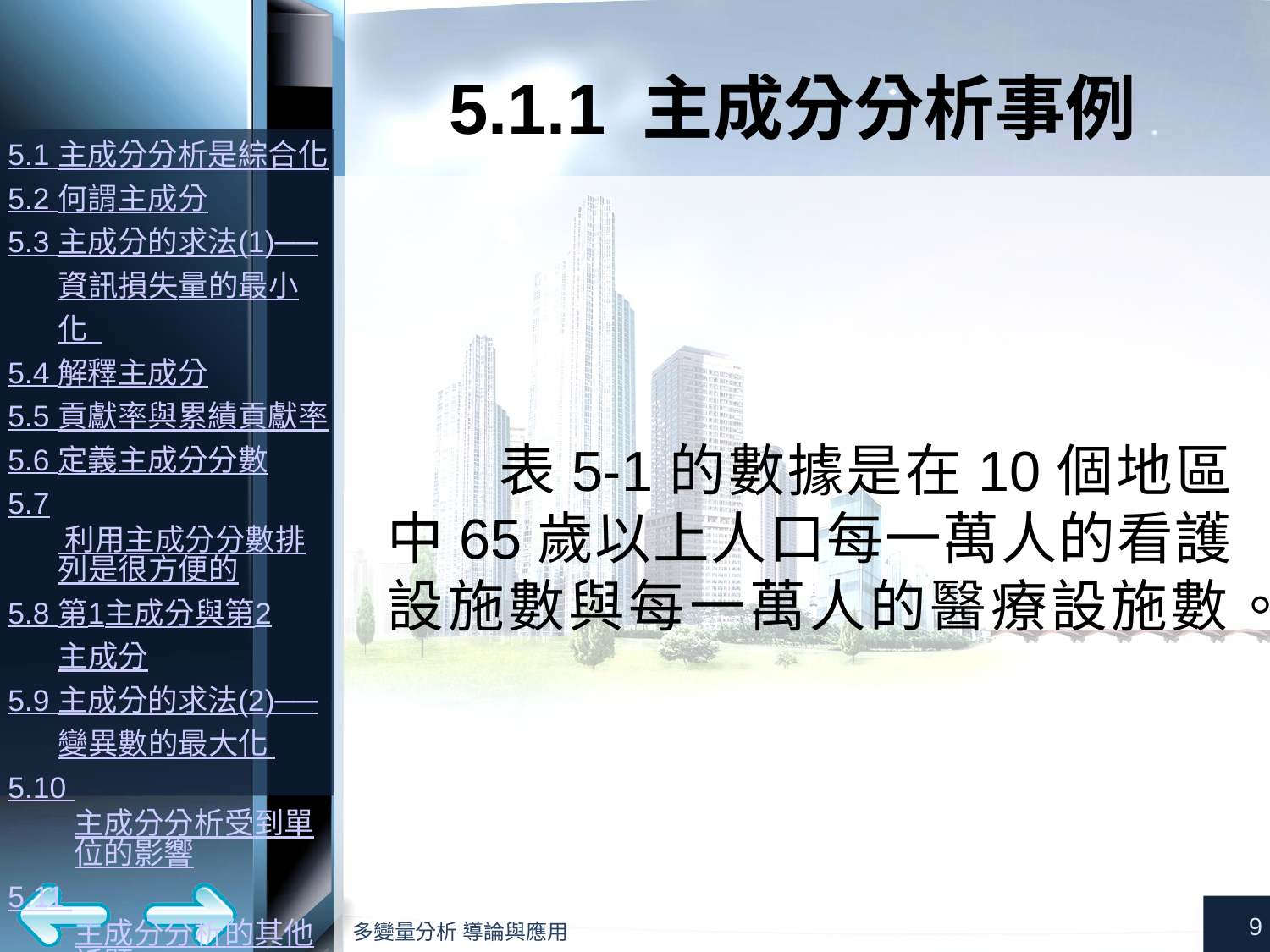

# 5.1.1 主成分分析事例
表5-1的數據是在10個地區中65歲以上人口每一萬人的看護設施數與每一萬人的醫療設施數。
9
多變量分析 導論與應用